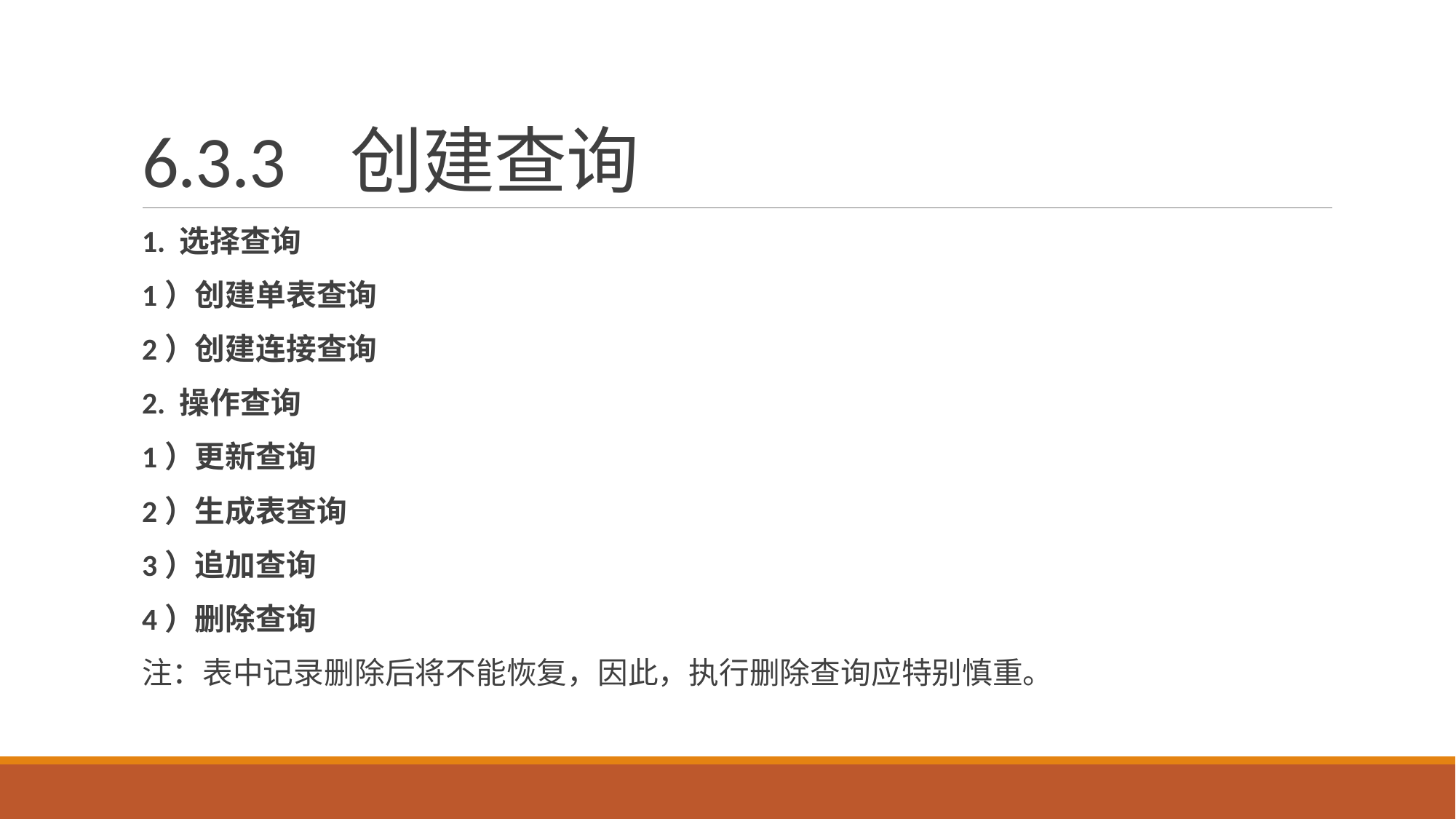

# 6.3.3   创建查询
1. 选择查询
1）创建单表查询
2）创建连接查询
2. 操作查询
1）更新查询
2）生成表查询
3）追加查询
4）删除查询
注：表中记录删除后将不能恢复，因此，执行删除查询应特别慎重。